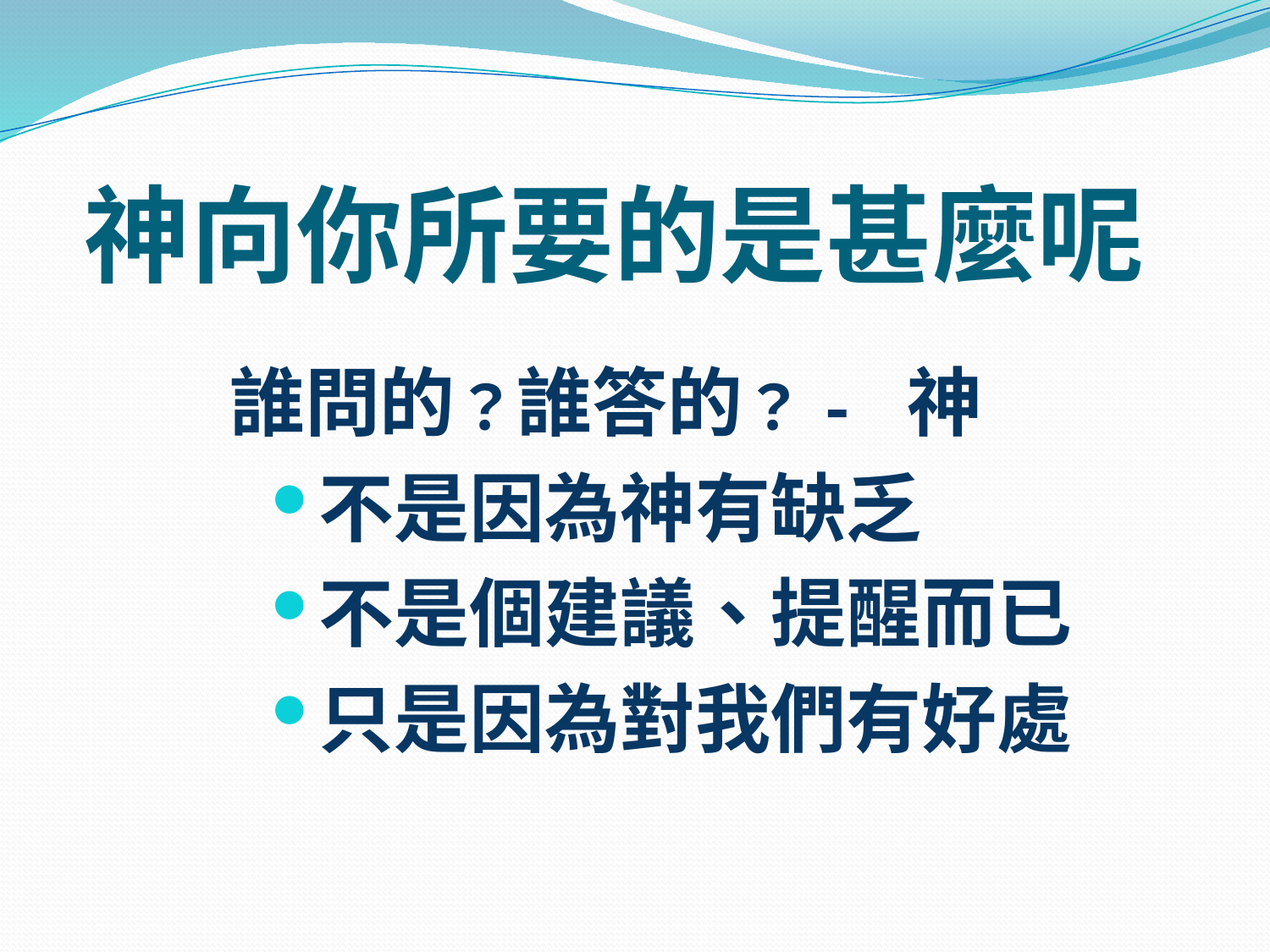

# 神向你所要的是甚麼呢
誰問的？誰答的？- 神
不是因為神有缺乏
不是個建議、提醒而已
只是因為對我們有好處